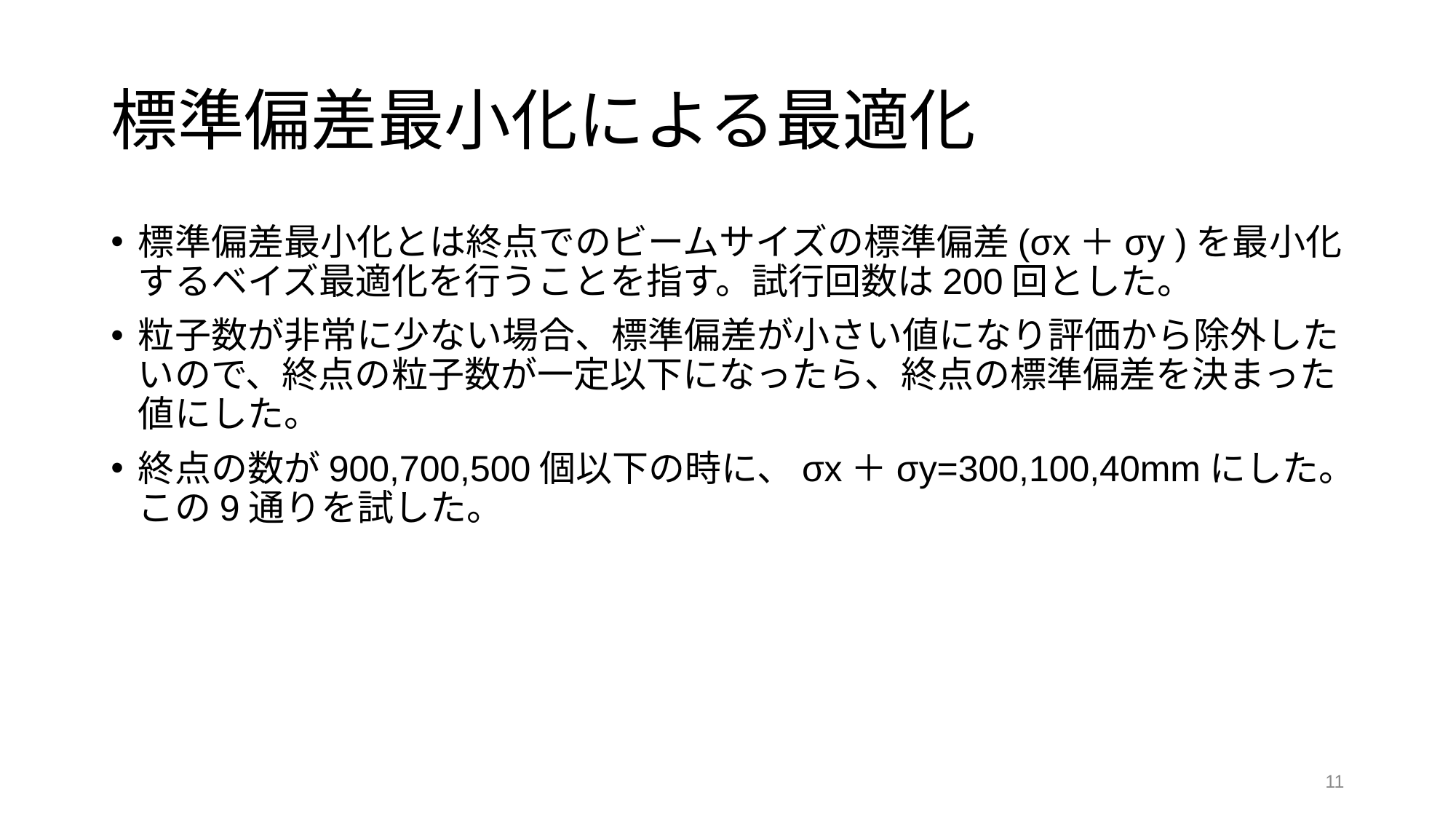

# 標準偏差最小化による最適化
標準偏差最小化とは終点でのビームサイズの標準偏差(σx＋σy )を最小化するベイズ最適化を行うことを指す。試行回数は200回とした。
粒子数が非常に少ない場合、標準偏差が小さい値になり評価から除外したいので、終点の粒子数が一定以下になったら、終点の標準偏差を決まった値にした。
終点の数が900,700,500個以下の時に、σx＋σy=300,100,40mmにした。この9通りを試した。

11